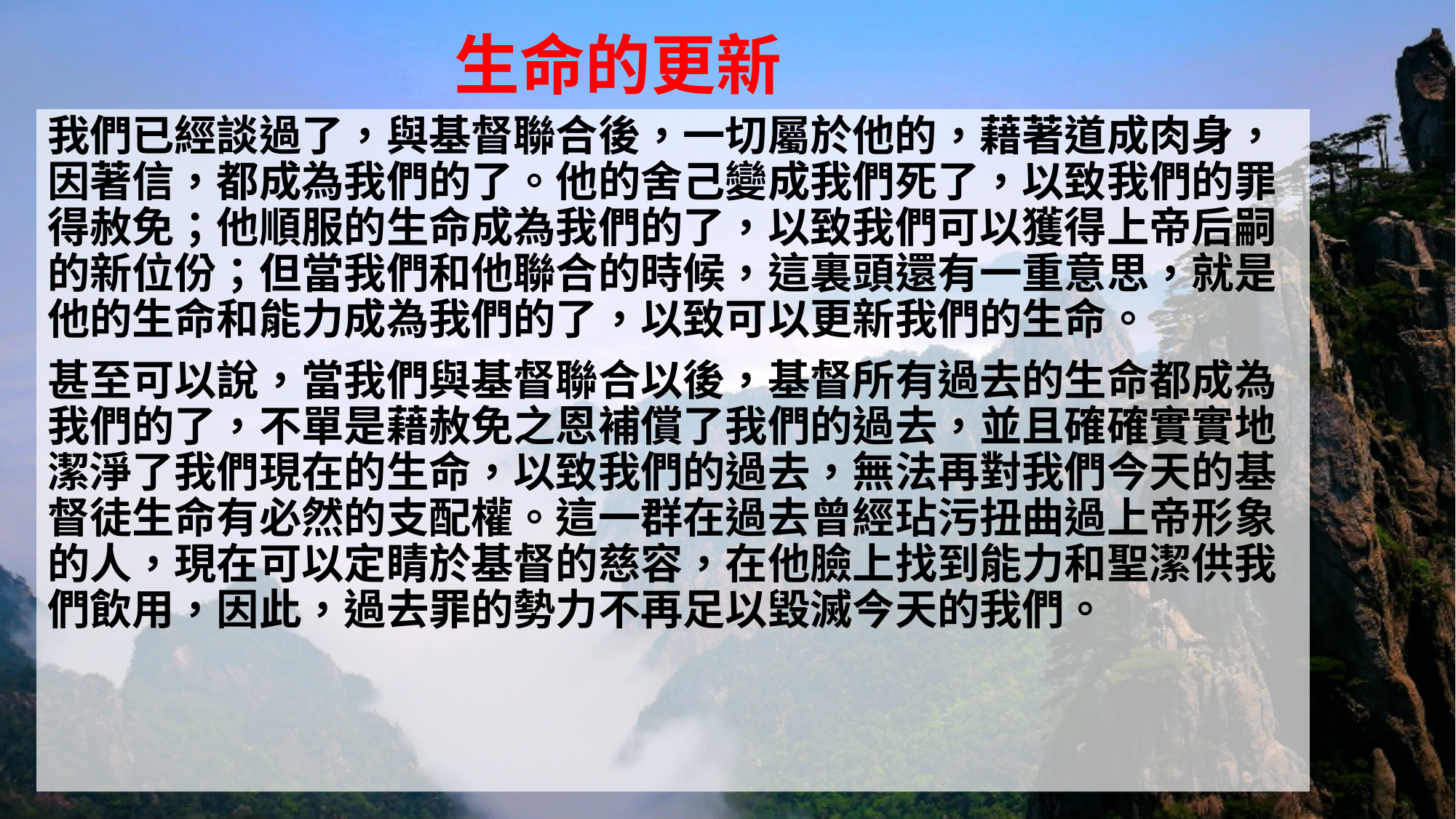

# 生命的更新
我們已經談過了，與基督聯合後，一切屬於他的，藉著道成肉身，因著信，都成為我們的了。他的舍己變成我們死了，以致我們的罪得赦免；他順服的生命成為我們的了，以致我們可以獲得上帝后嗣的新位份；但當我們和他聯合的時候，這裏頭還有一重意思，就是他的生命和能力成為我們的了，以致可以更新我們的生命。
甚至可以說，當我們與基督聯合以後，基督所有過去的生命都成為我們的了，不單是藉赦免之恩補償了我們的過去，並且確確實實地潔淨了我們現在的生命，以致我們的過去，無法再對我們今天的基督徒生命有必然的支配權。這一群在過去曾經玷污扭曲過上帝形象的人，現在可以定睛於基督的慈容，在他臉上找到能力和聖潔供我們飲用，因此，過去罪的勢力不再足以毀滅今天的我們。